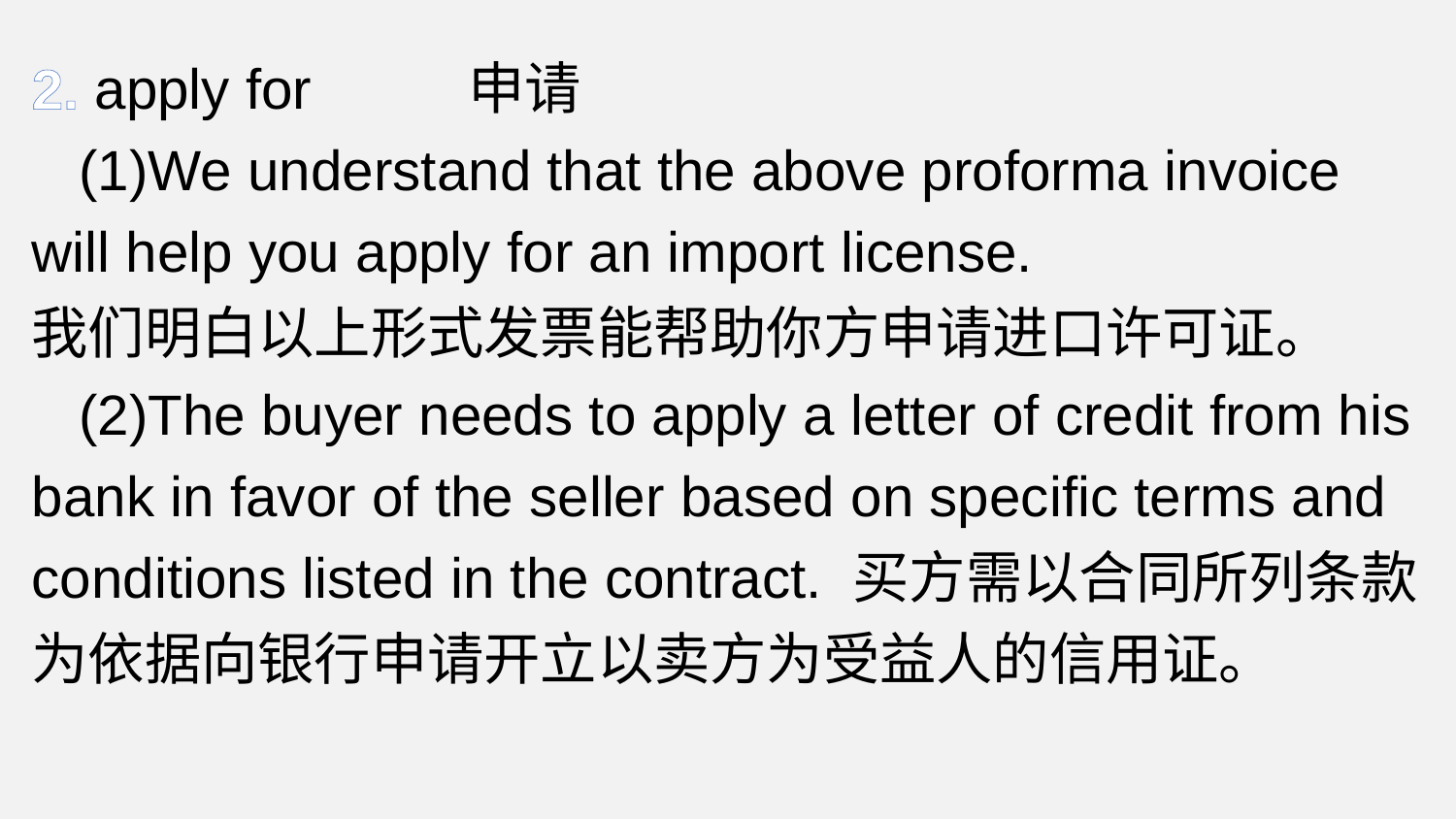

2. apply for         申请
   (1)We understand that the above proforma invoice will help you apply for an import license.
我们明白以上形式发票能帮助你方申请进口许可证。
   (2)The buyer needs to apply a letter of credit from his bank in favor of the seller based on specific terms and conditions listed in the contract. 买方需以合同所列条款为依据向银行申请开立以卖方为受益人的信用证。